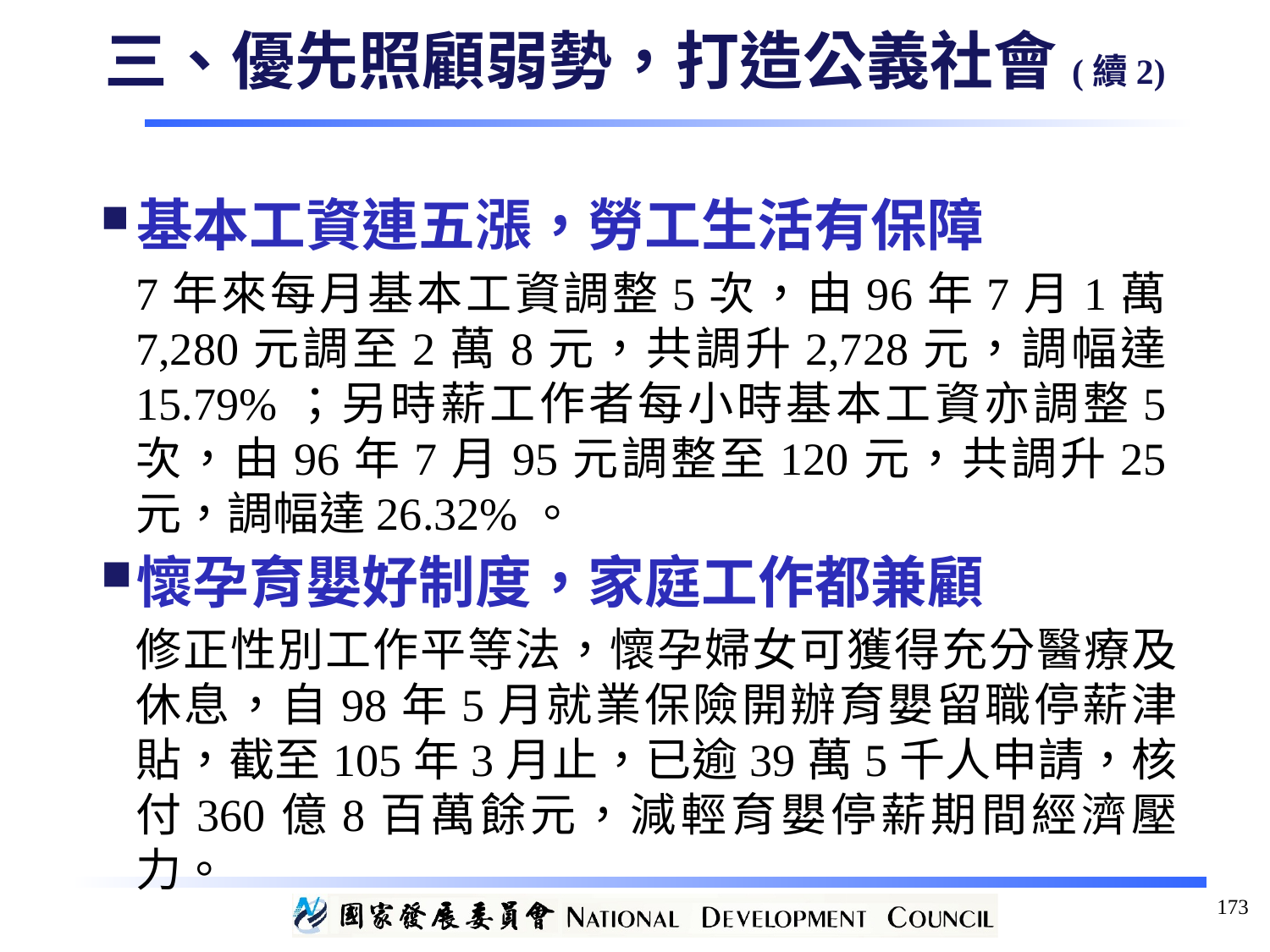

三、優先照顧弱勢，打造公義社會(續2)
基本工資連五漲，勞工生活有保障
7年來每月基本工資調整5次，由96年7月1萬7,280元調至2萬8元，共調升2,728元，調幅達15.79%；另時薪工作者每小時基本工資亦調整5次，由96年7月95元調整至120元，共調升25元，調幅達26.32%。
懷孕育嬰好制度，家庭工作都兼顧
修正性別工作平等法，懷孕婦女可獲得充分醫療及休息，自98年5月就業保險開辦育嬰留職停薪津貼，截至105年3月止，已逾39萬5千人申請，核付360億8百萬餘元，減輕育嬰停薪期間經濟壓力。
173